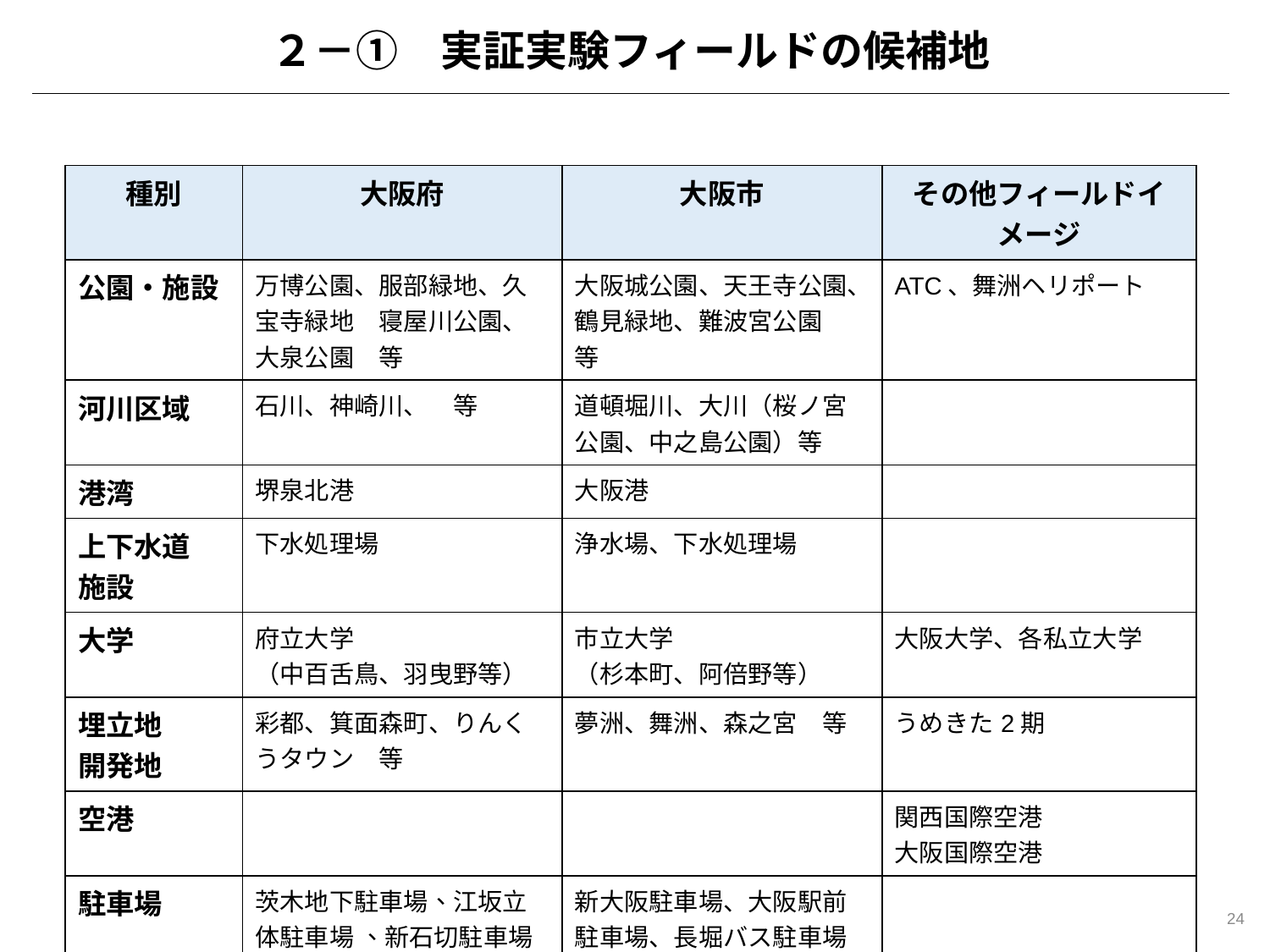

２－①　実証実験フィールドの候補地
| 種別 | 大阪府 | 大阪市 | その他フィールドイメージ |
| --- | --- | --- | --- |
| 公園・施設 | 万博公園、服部緑地、久宝寺緑地　寝屋川公園、大泉公園　等 | 大阪城公園、天王寺公園、鶴見緑地、難波宮公園　等 | ATC、舞洲ヘリポート |
| 河川区域 | 石川、神崎川、　等 | 道頓堀川、大川（桜ノ宮公園、中之島公園）等 |  |
| 港湾 | 堺泉北港 | 大阪港 |  |
| 上下水道 施設 | 下水処理場 | 浄水場、下水処理場 |  |
| 大学 | 府立大学 （中百舌鳥、羽曳野等） | 市立大学 （杉本町、阿倍野等） | 大阪大学、各私立大学 |
| 埋立地 開発地 | 彩都、箕面森町、りんくうタウン　等 | 夢洲、舞洲、森之宮　等 | うめきた2期 |
| 空港 |  |  | 関西国際空港 大阪国際空港 |
| 駐車場 | 茨木地下駐車場、江坂立体駐車場 、新石切駐車場 | 新大阪駐車場、大阪駅前駐車場、長堀バス駐車場　等 |  |
24